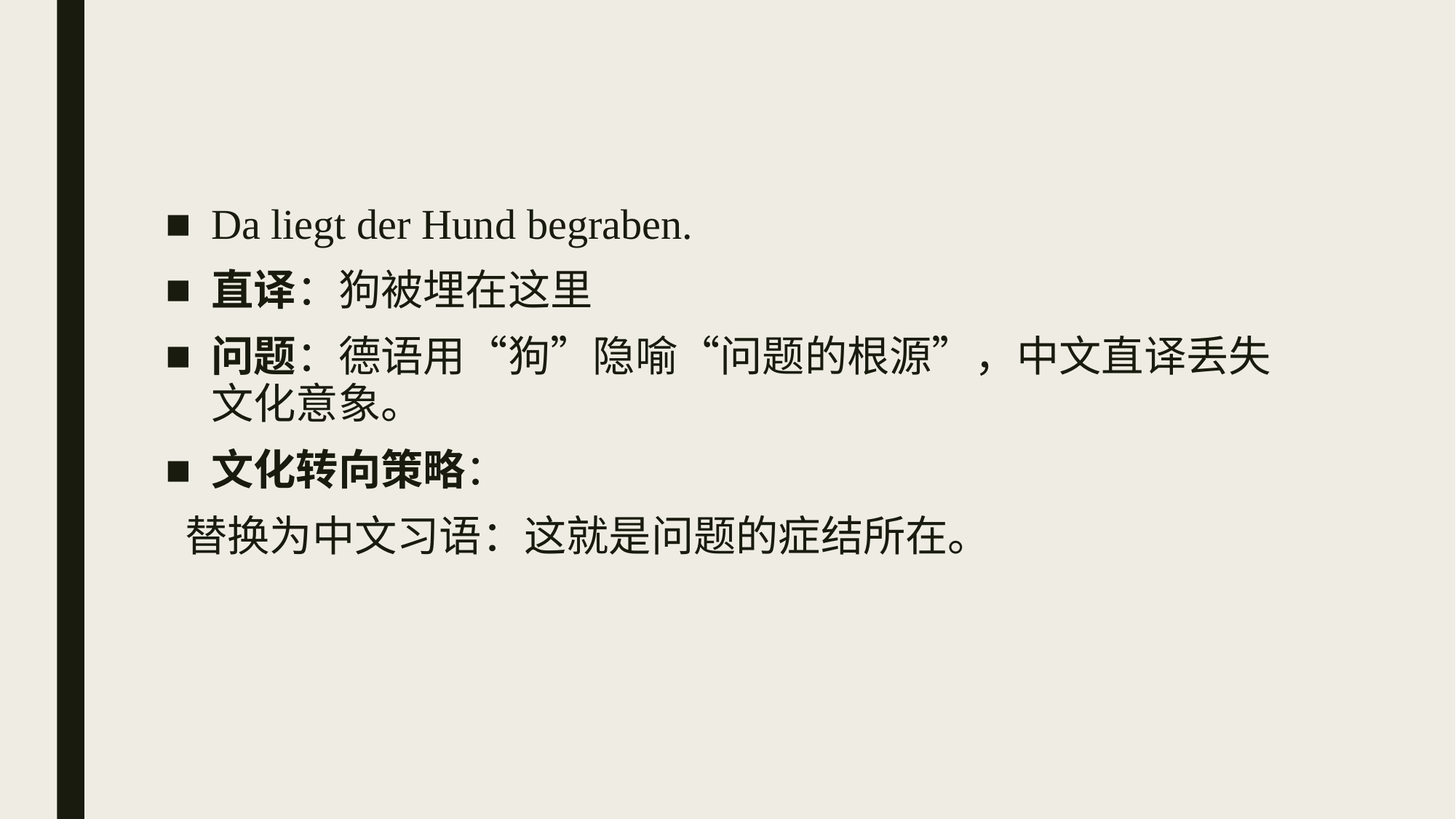

Da liegt der Hund begraben.
直译：狗被埋在这里
问题：德语用“狗”隐喻“问题的根源”，中文直译丢失文化意象。
文化转向策略：
 替换为中文习语：这就是问题的症结所在。